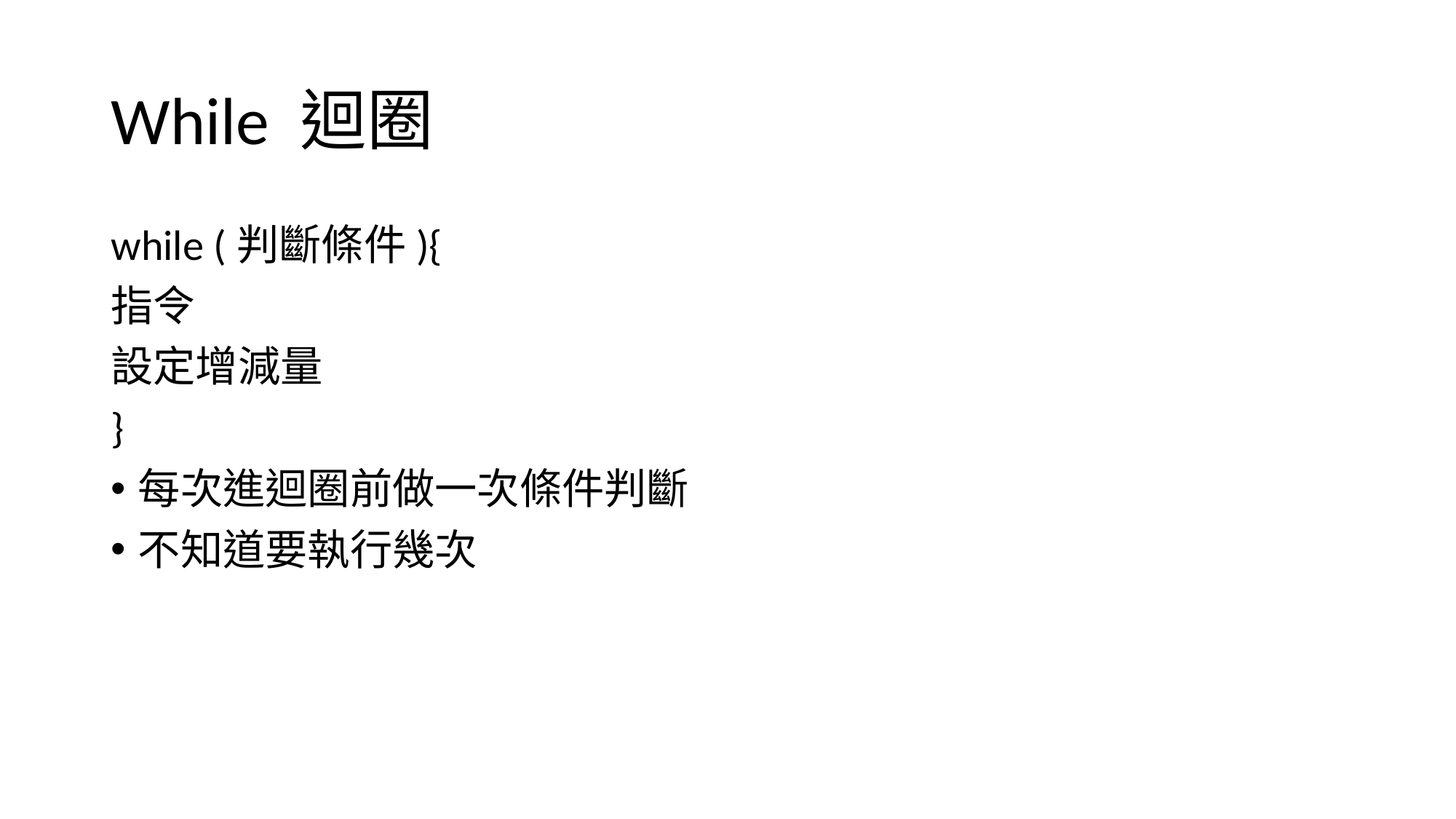

# While 迴圈
while (判斷條件){
指令
設定增減量
}
每次進迴圈前做一次條件判斷
不知道要執行幾次